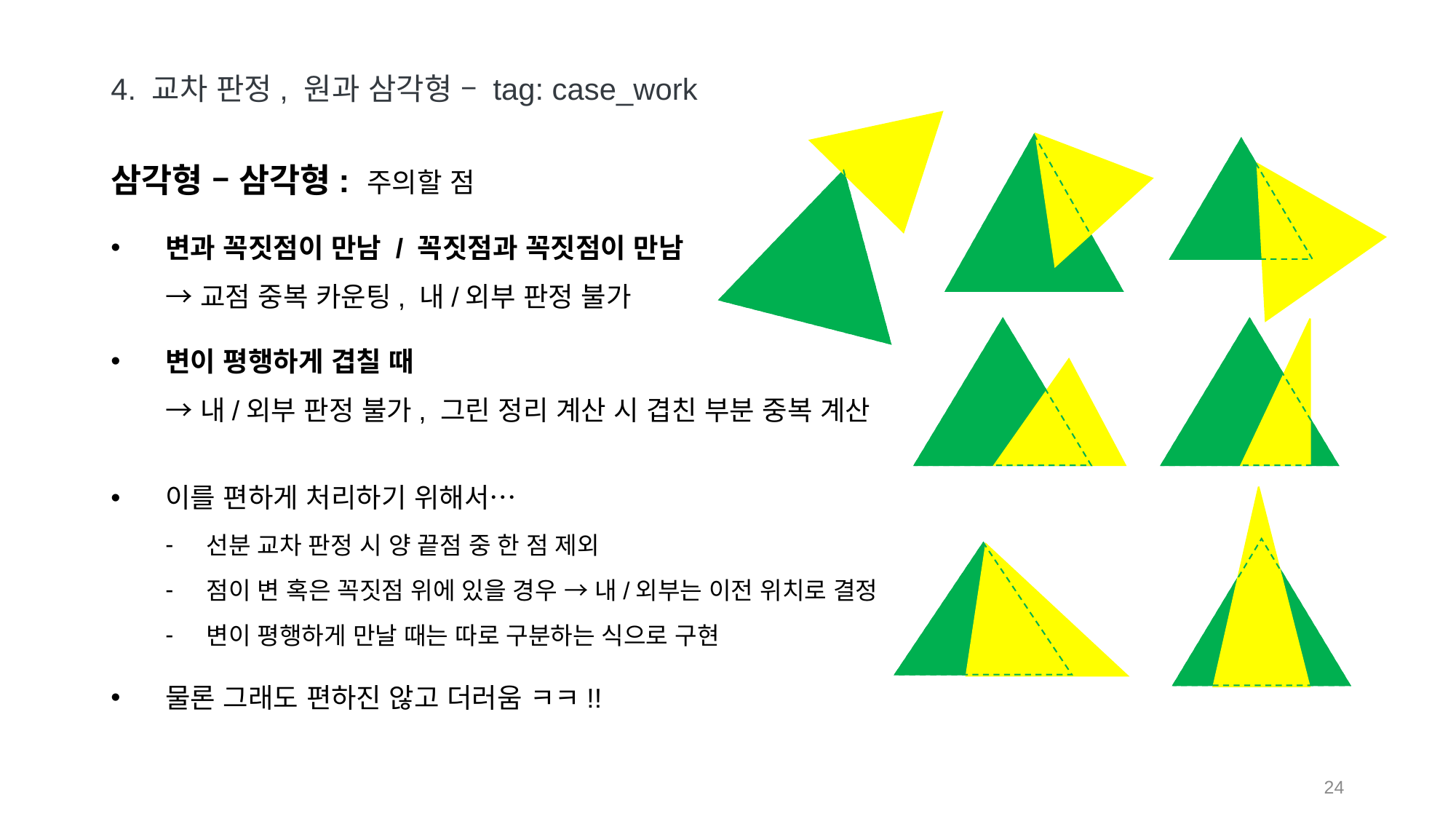

# 4. 교차 판정, 원과 삼각형 – tag: case_work

삼각형 – 삼각형: 주의할 점
변과 꼭짓점이 만남 / 꼭짓점과 꼭짓점이 만남
→ 교점 중복 카운팅, 내/외부 판정 불가
변이 평행하게 겹칠 때
→ 내/외부 판정 불가, 그린 정리 계산 시 겹친 부분 중복 계산

이를 편하게 처리하기 위해서…
선분 교차 판정 시 양 끝점 중 한 점 제외
점이 변 혹은 꼭짓점 위에 있을 경우 → 내/외부는 이전 위치로 결정
변이 평행하게 만날 때는 따로 구분하는 식으로 구현
물론 그래도 편하진 않고 더러움 ㅋㅋ!!

24